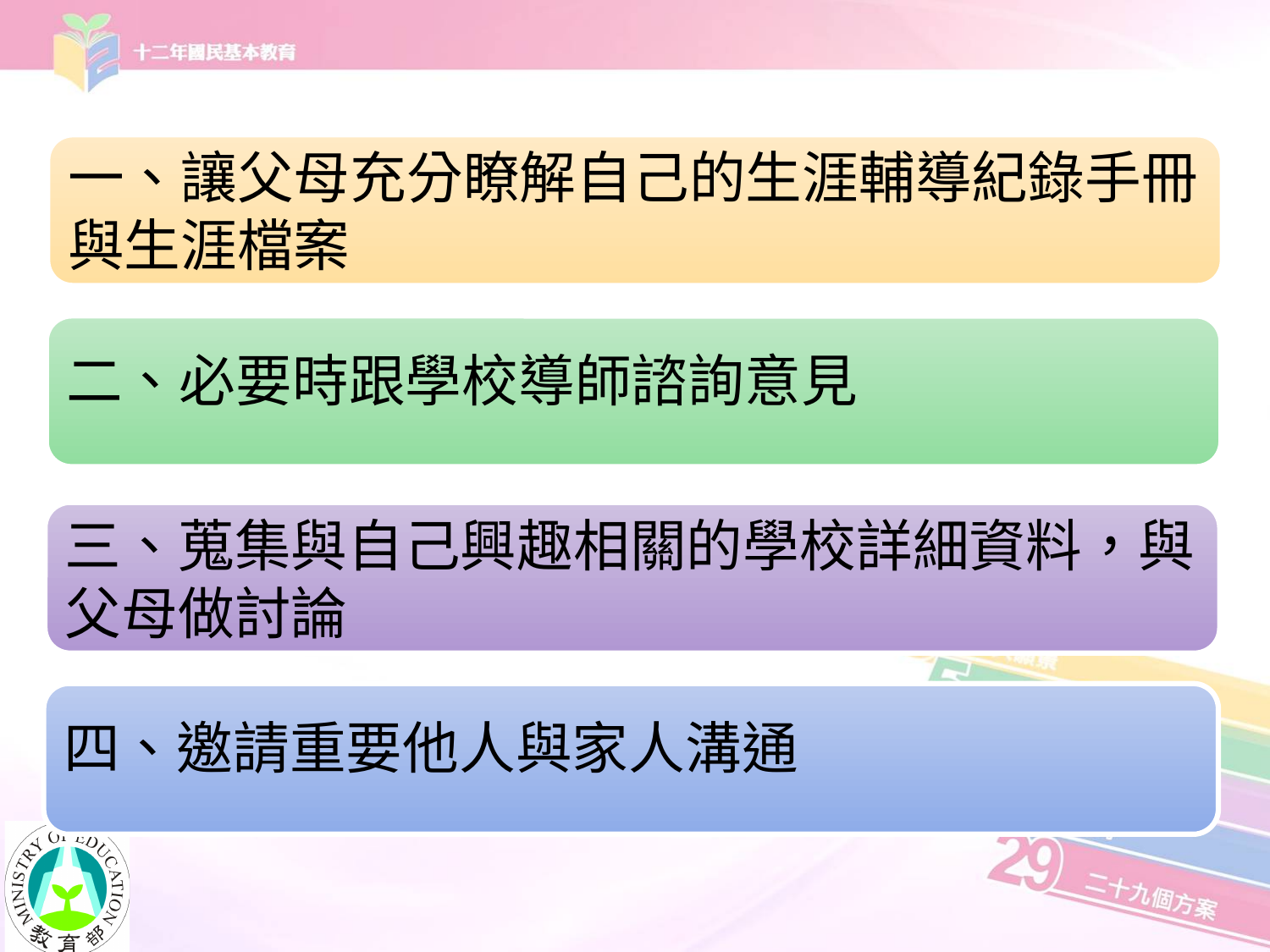

一、讓父母充分瞭解自己的生涯輔導紀錄手冊與生涯檔案
二、必要時跟學校導師諮詢意見
三、蒐集與自己興趣相關的學校詳細資料，與父母做討論
四、邀請重要他人與家人溝通